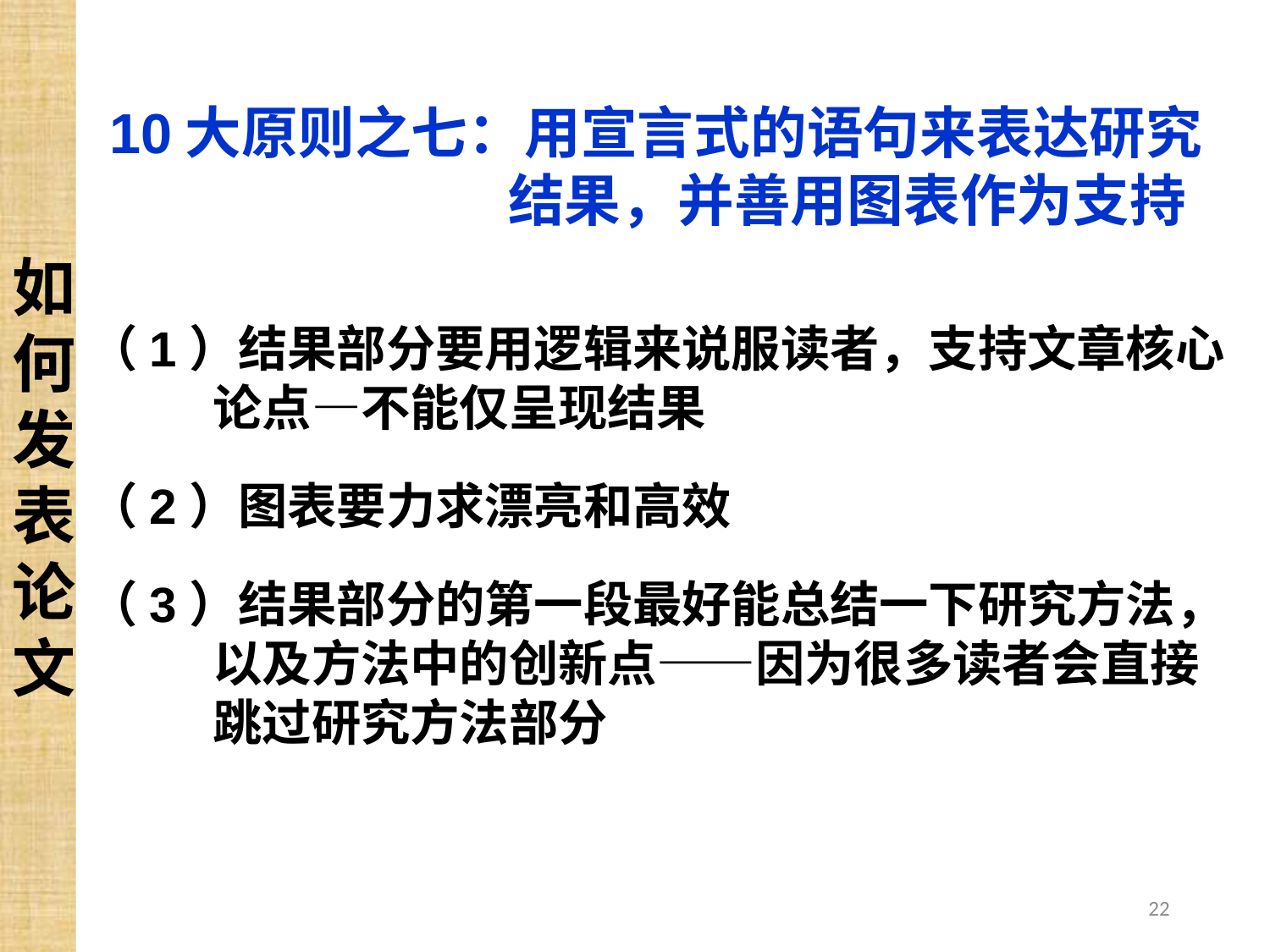

如何发表论文
10大原则之七：用宣言式的语句来表达研究结果，并善用图表作为支持
（1）结果部分要用逻辑来说服读者，支持文章核心论点—不能仅呈现结果
（2）图表要力求漂亮和高效
（3）结果部分的第一段最好能总结一下研究方法，以及方法中的创新点——因为很多读者会直接跳过研究方法部分
22